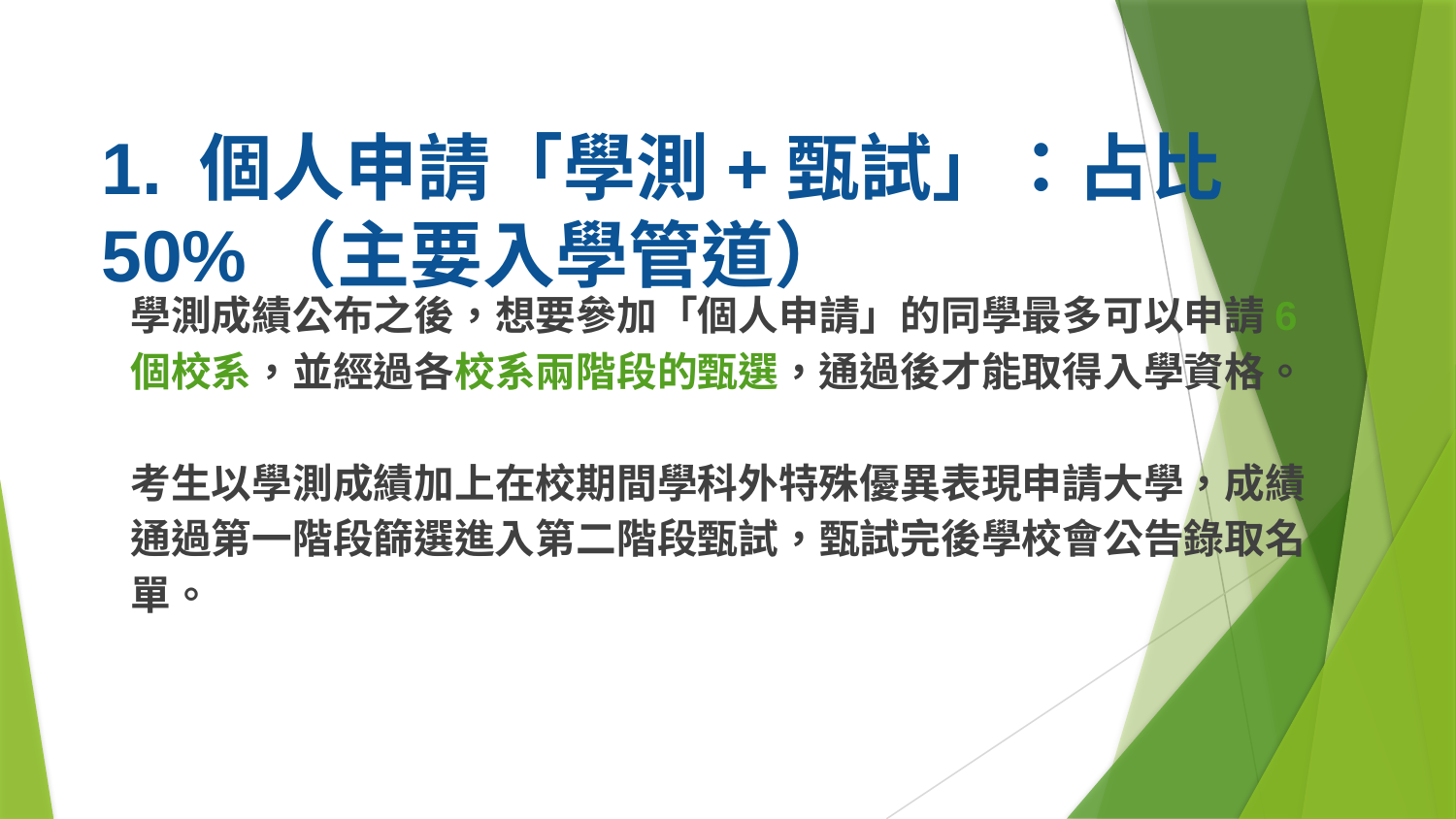

# 1. 個人申請「學測+甄試」：占比50%（主要入學管道）

學測成績公布之後，想要參加「個人申請」的同學最多可以申請6個校系，並經過各校系兩階段的甄選，通過後才能取得入學資格。

考生以學測成績加上在校期間學科外特殊優異表現申請大學，成績通過第一階段篩選進入第二階段甄試，甄試完後學校會公告錄取名單。